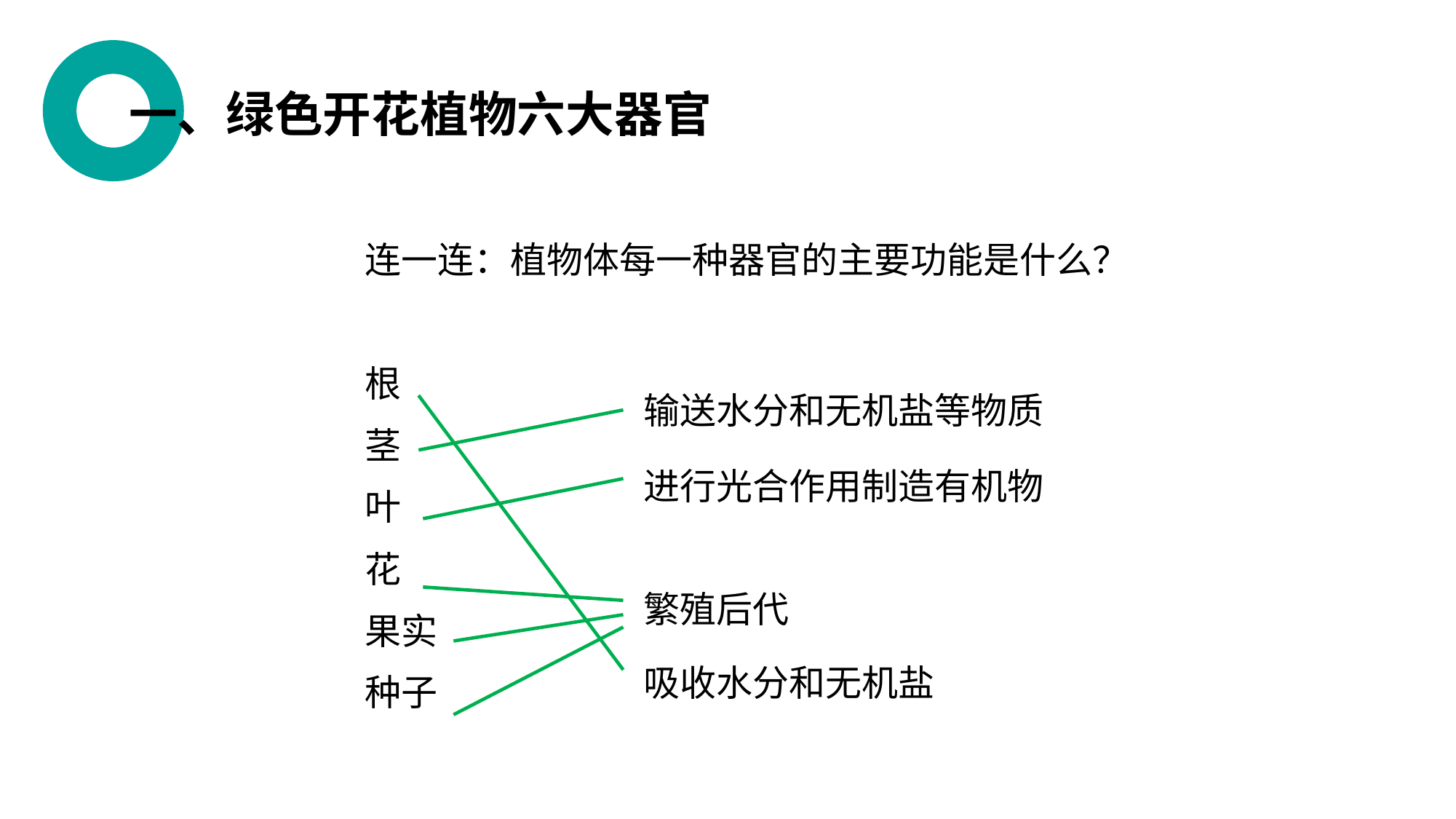

一、绿色开花植物六大器官
连一连：植物体每一种器官的主要功能是什么？
根
茎
叶
花
果实
种子
输送水分和无机盐等物质

进行光合作用制造有机物

繁殖后代

吸收水分和无机盐